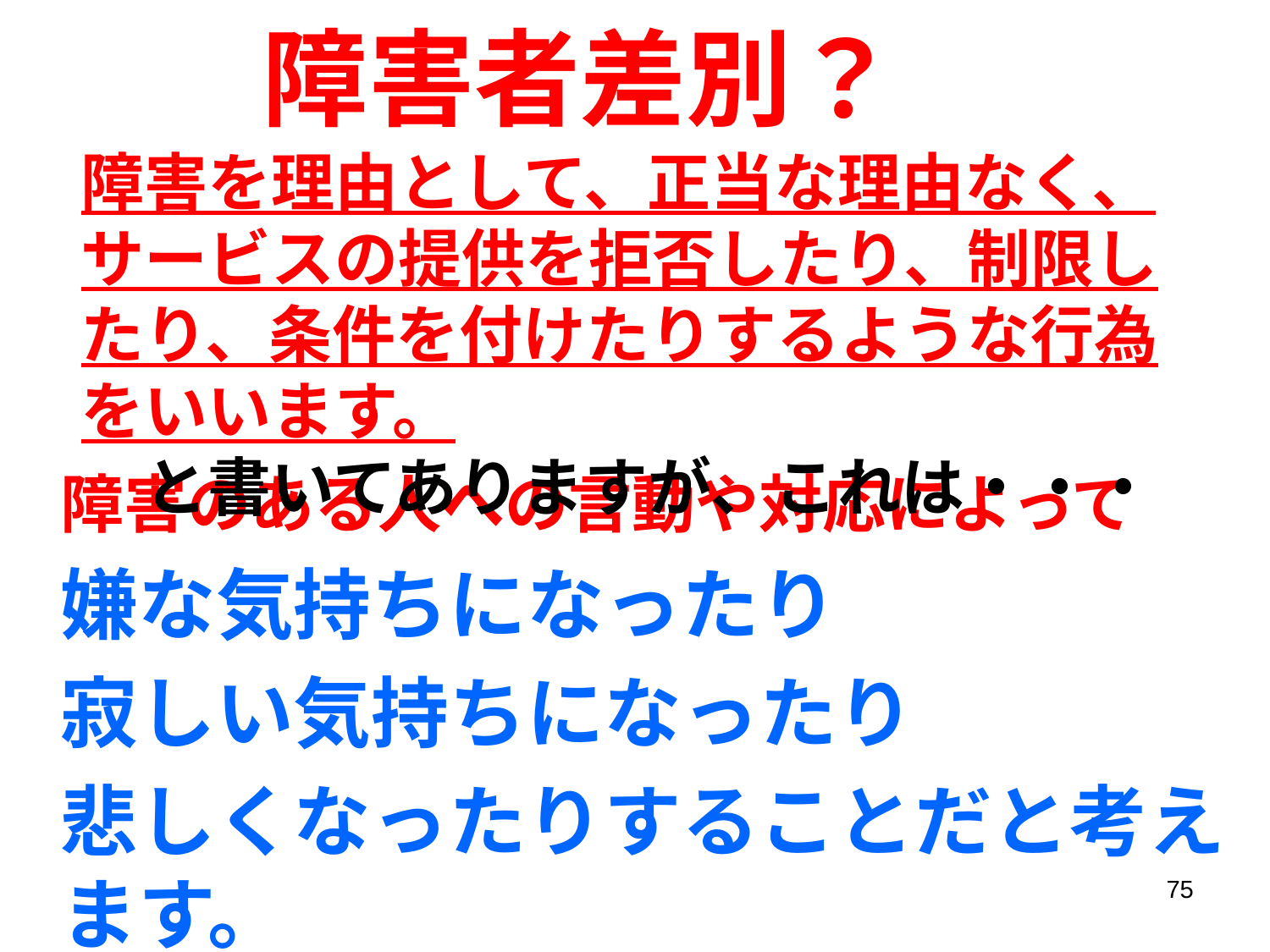

障害者差別？
障害を理由として、正当な理由なく、サービスの提供を拒否したり、制限したり、条件を付けたりするような行為をいいます。
　と書いてありますが、これは・・・
障害のある人への言動や対応によって
嫌な気持ちになったり
寂しい気持ちになったり
悲しくなったりすることだと考えます。
75